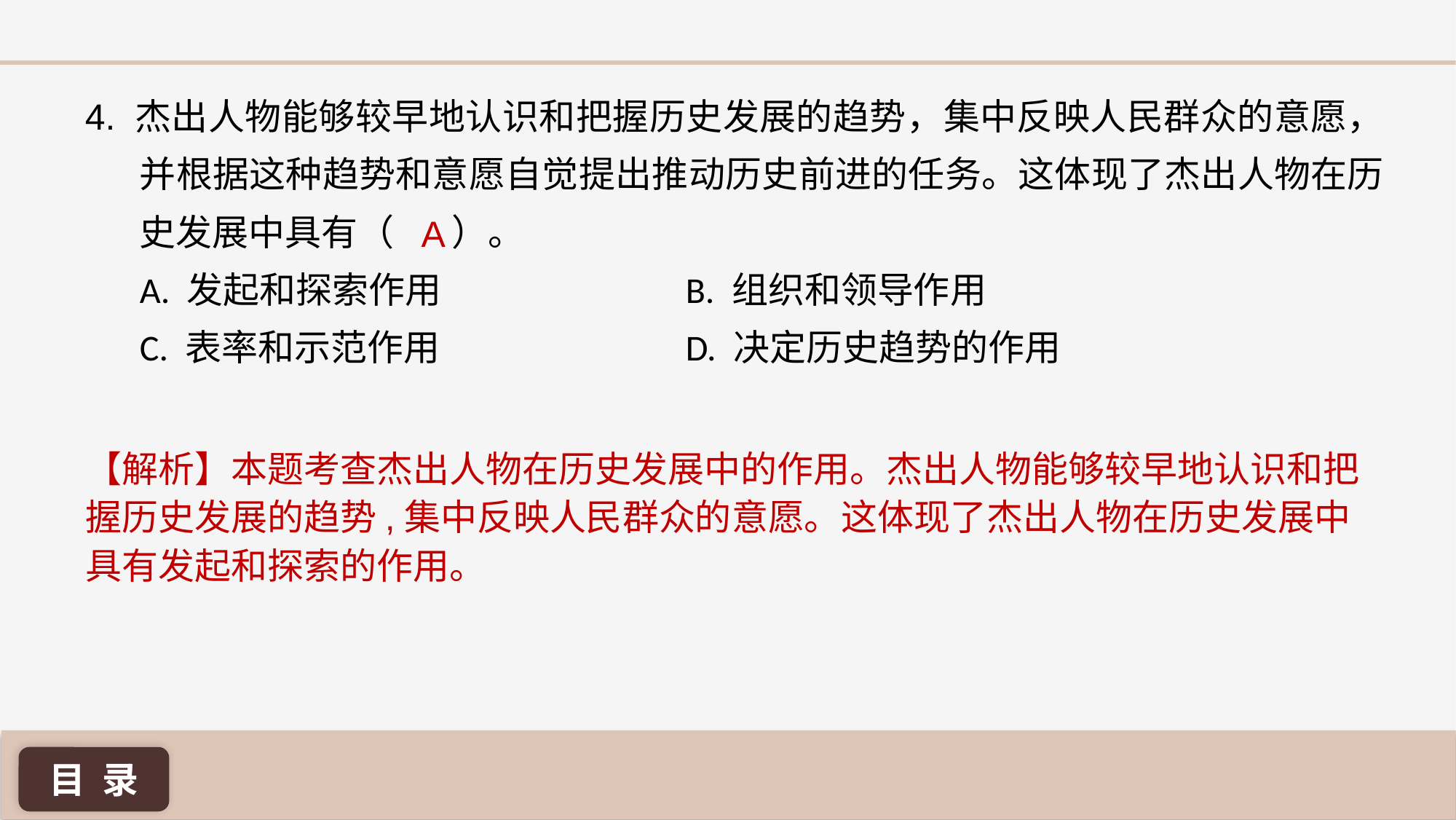

4. 杰出人物能够较早地认识和把握历史发展的趋势，集中反映人民群众的意愿，并根据这种趋势和意愿自觉提出推动历史前进的任务。这体现了杰出人物在历史发展中具有（       ）。
A. 发起和探索作用 			B. 组织和领导作用
C. 表率和示范作用 			D. 决定历史趋势的作用
A
【解析】本题考查杰出人物在历史发展中的作用。杰出人物能够较早地认识和把握历史发展的趋势,集中反映人民群众的意愿。这体现了杰出人物在历史发展中具有发起和探索的作用。